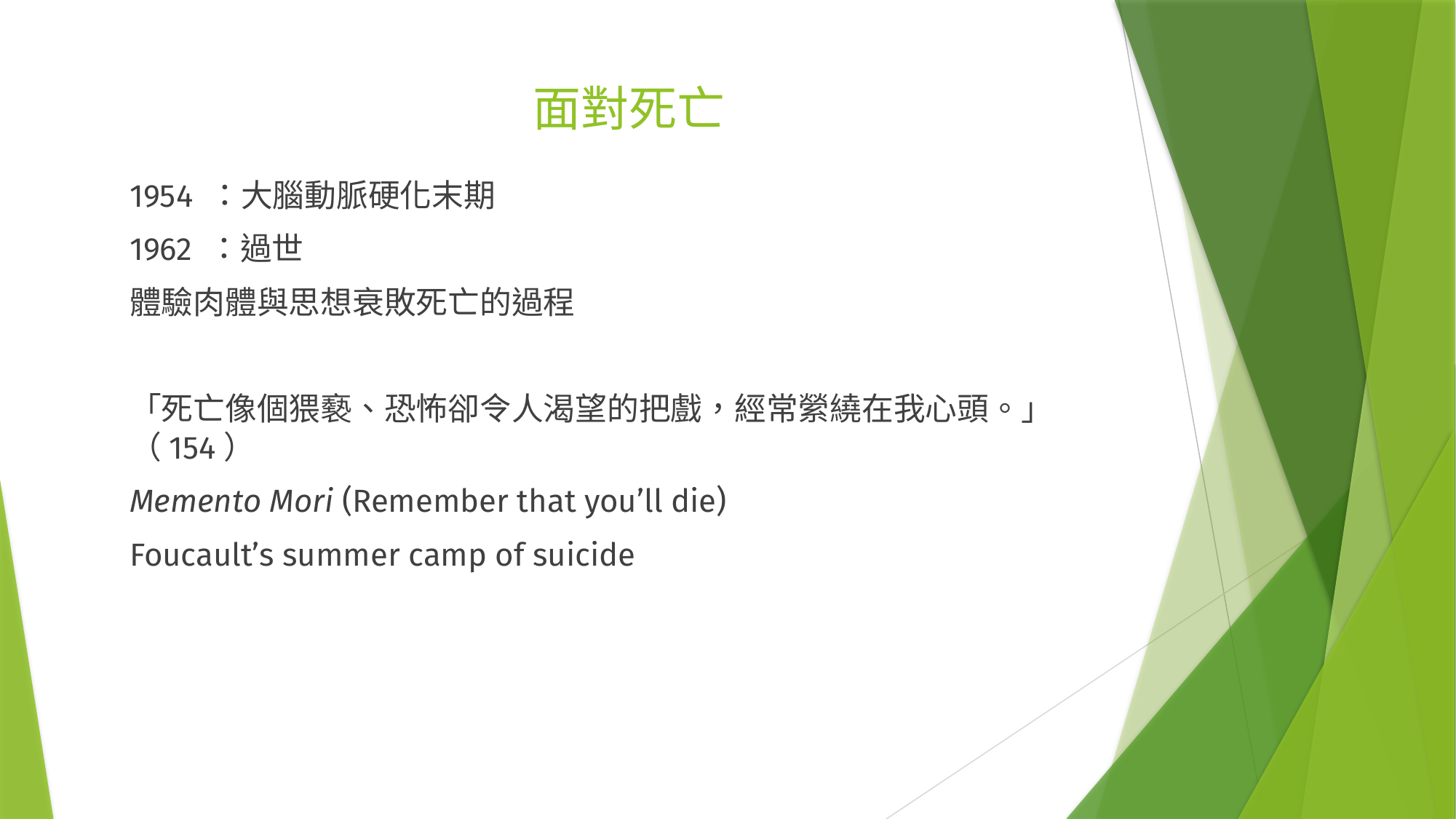

# 面對死亡
1954 ：大腦動脈硬化末期
1962 ：過世
體驗肉體與思想衰敗死亡的過程

「死亡像個猥褻、恐怖卻令人渴望的把戲，經常縈繞在我心頭。」（154）
Memento Mori (Remember that you’ll die)
Foucault’s summer camp of suicide